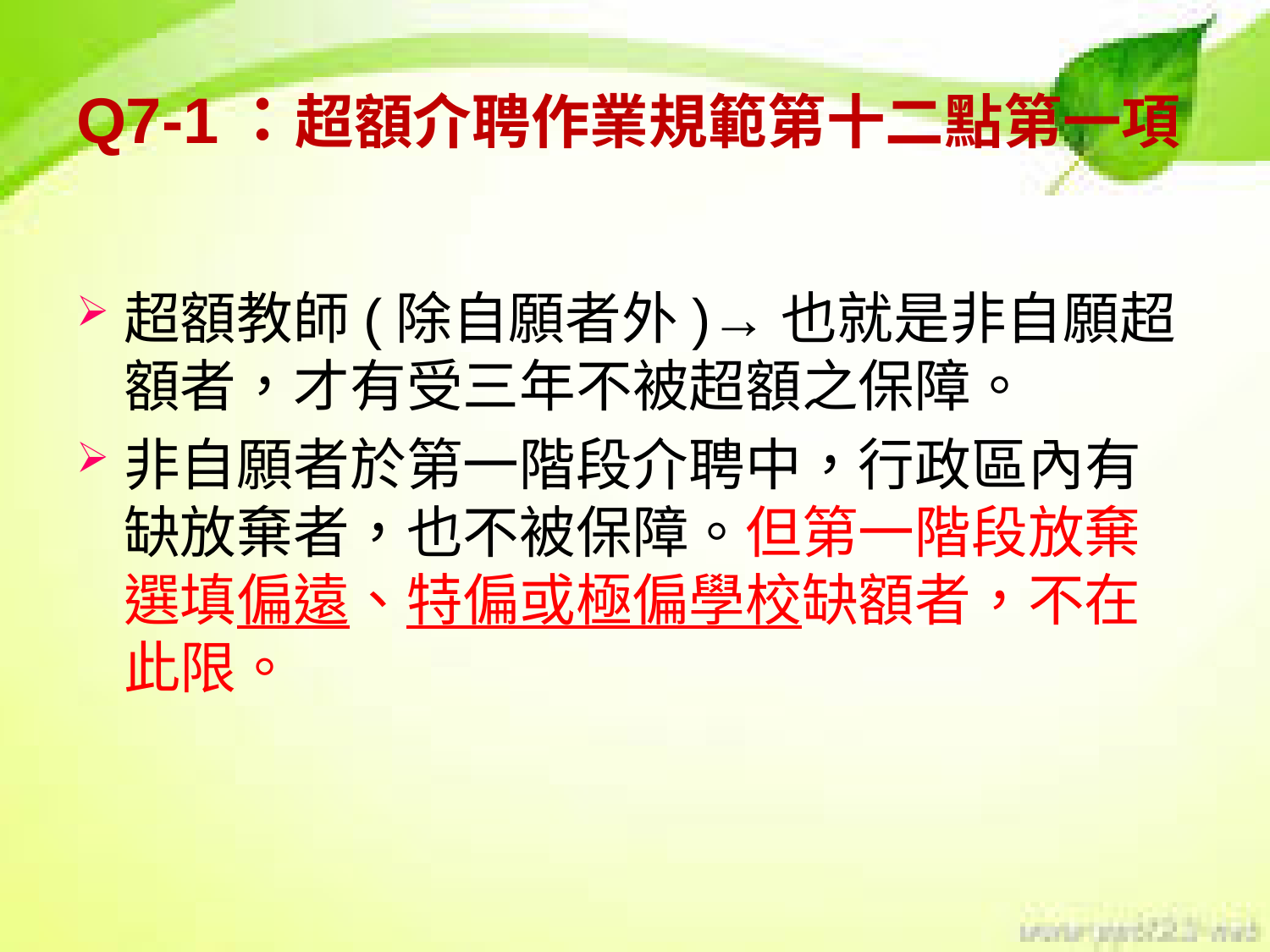

# Q7-1：超額介聘作業規範第十二點第一項
超額教師(除自願者外)→也就是非自願超額者，才有受三年不被超額之保障。
非自願者於第一階段介聘中，行政區內有缺放棄者，也不被保障。但第一階段放棄選填偏遠、特偏或極偏學校缺額者，不在此限。